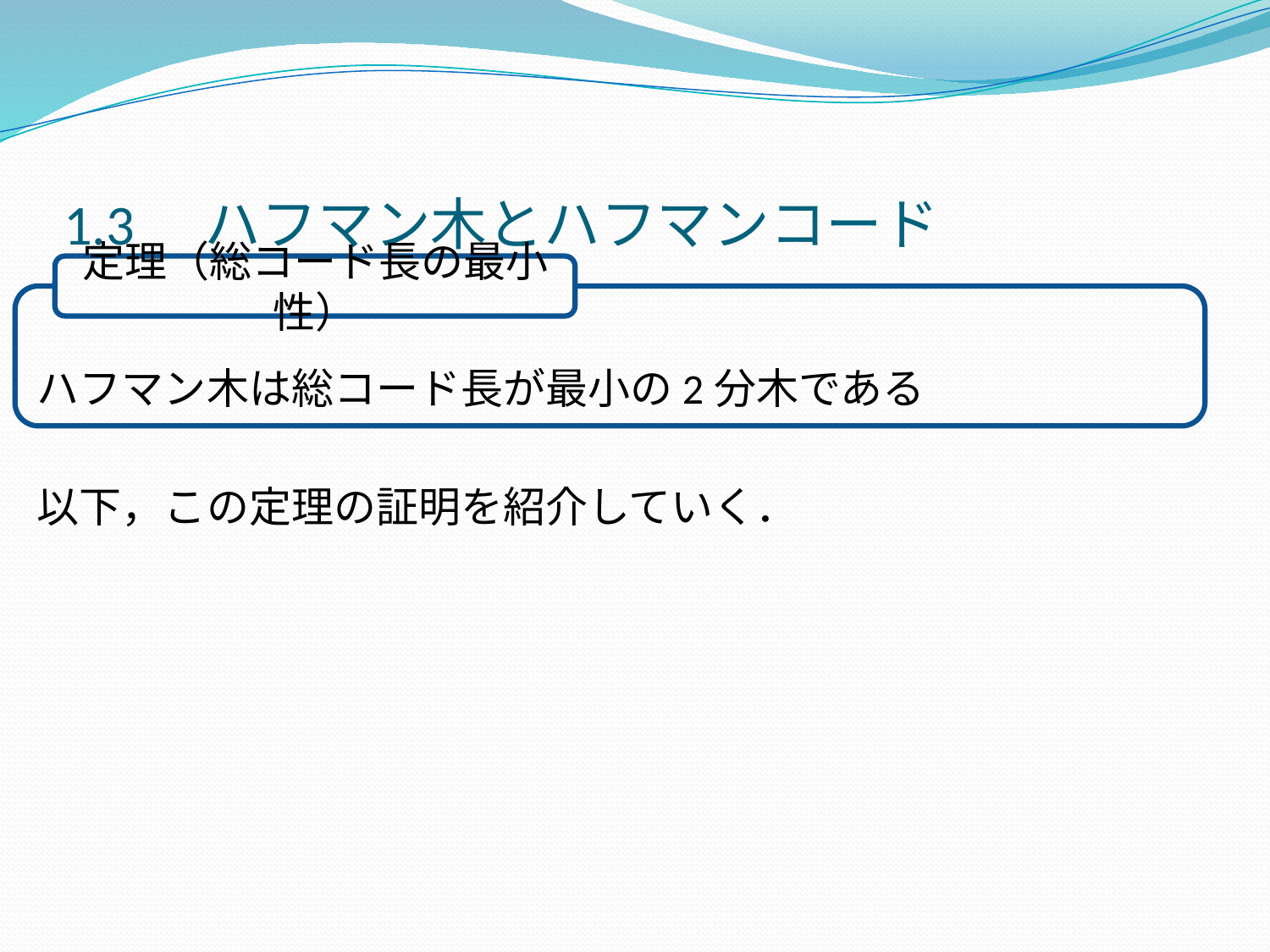

# 1.3　ハフマン木とハフマンコード
定理（総コード長の最小性）

ハフマン木は総コード長が最小の2分木である

以下，この定理の証明を紹介していく．